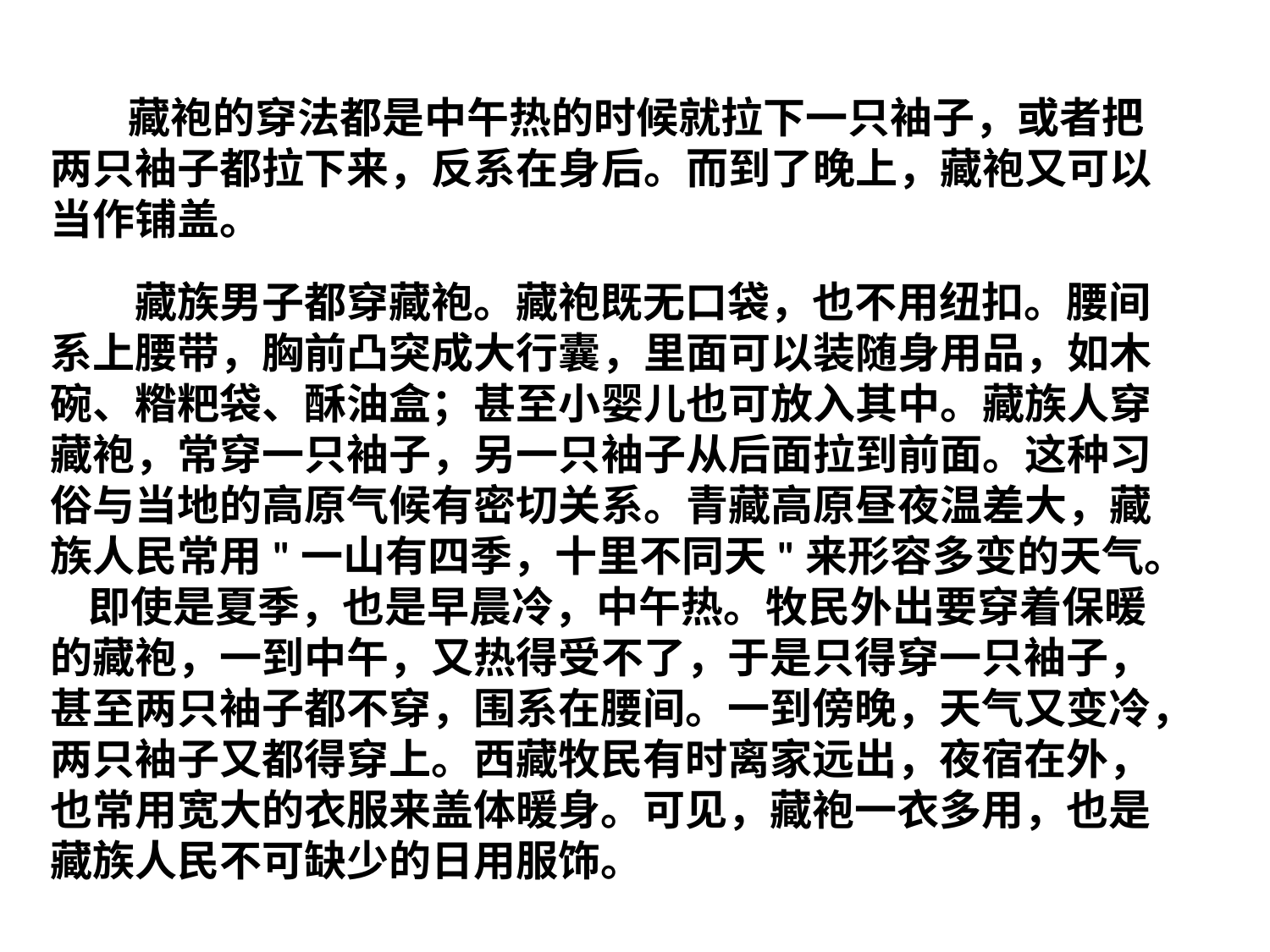

藏袍的穿法都是中午热的时候就拉下一只袖子，或者把两只袖子都拉下来，反系在身后。而到了晚上，藏袍又可以当作铺盖。
          藏族男子都穿藏袍。藏袍既无口袋，也不用纽扣。腰间系上腰带，胸前凸突成大行囊，里面可以装随身用品，如木碗、糌粑袋、酥油盒；甚至小婴儿也可放入其中。藏族人穿藏袍，常穿一只袖子，另一只袖子从后面拉到前面。这种习俗与当地的高原气候有密切关系。青藏高原昼夜温差大，藏族人民常用"一山有四季，十里不同天"来形容多变的天气。    即使是夏季，也是早晨冷，中午热。牧民外出要穿着保暖的藏袍，一到中午，又热得受不了，于是只得穿一只袖子，甚至两只袖子都不穿，围系在腰间。一到傍晚，天气又变冷，两只袖子又都得穿上。西藏牧民有时离家远出，夜宿在外，也常用宽大的衣服来盖体暖身。可见，藏袍一衣多用，也是藏族人民不可缺少的日用服饰。